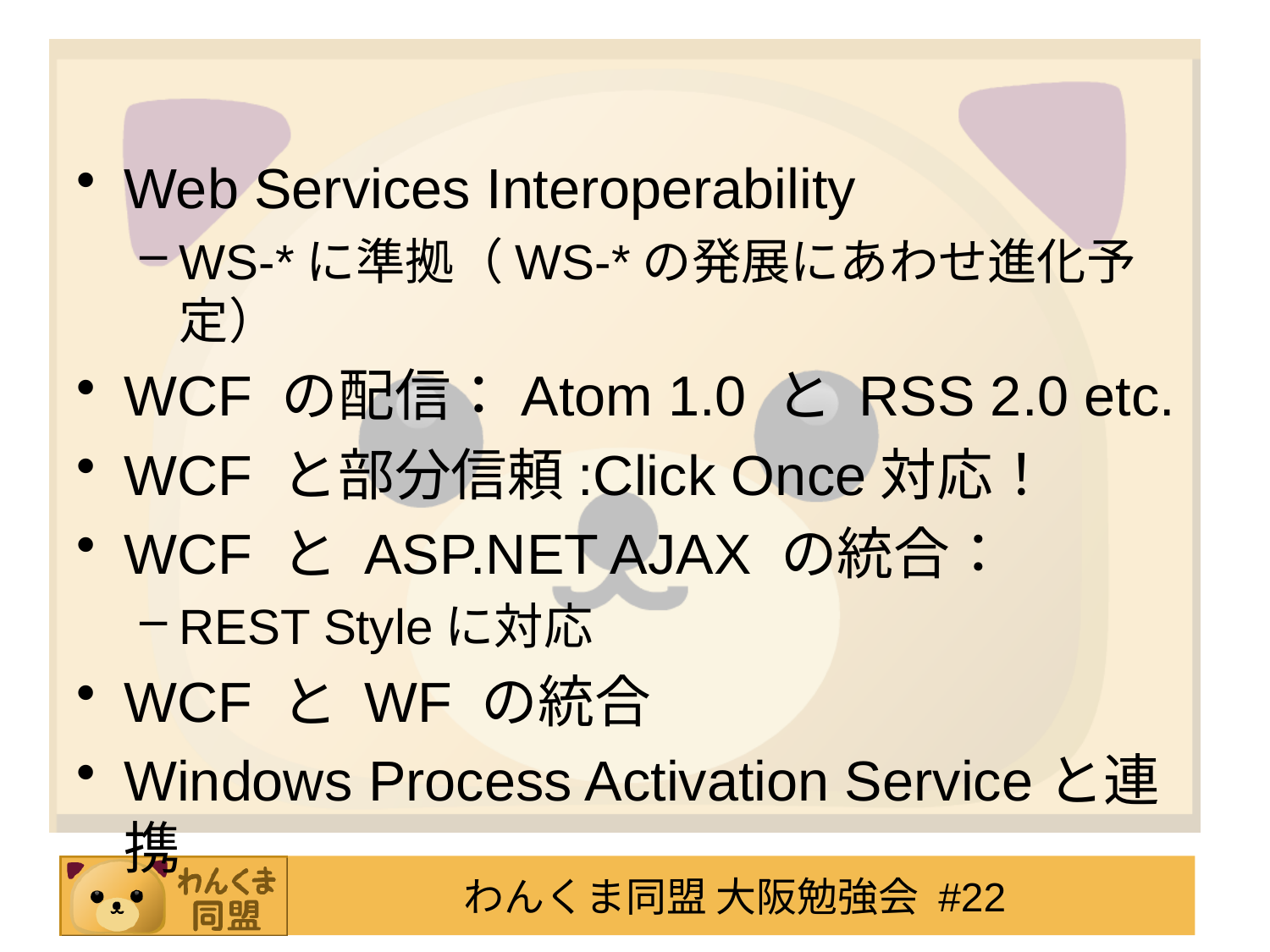

#
Web Services Interoperability
WS-*に準拠（WS-*の発展にあわせ進化予定）
WCF の配信：Atom 1.0 と RSS 2.0 etc.
WCF と部分信頼:Click Once対応！
WCF と ASP.NET AJAX の統合：
REST Styleに対応
WCF と WF の統合
Windows Process Activation Serviceと連携